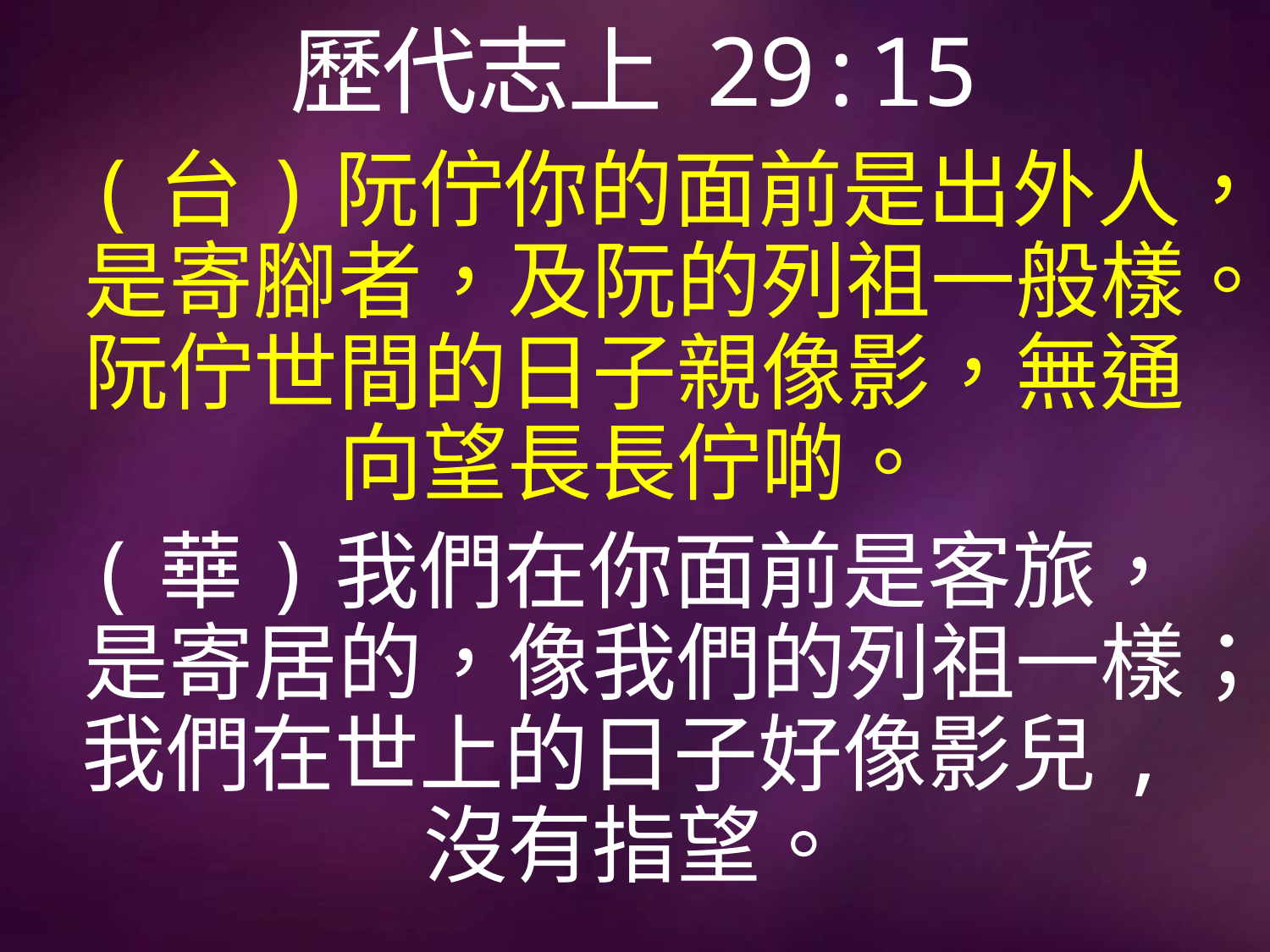

# 歷代志上 29:15
(台)阮佇你的面前是出外人，是寄腳者，及阮的列祖一般樣。阮佇世間的日子親像影，無通向望長長佇啲。
(華)我們在你面前是客旅，是寄居的，像我們的列祖一樣；我們在世上的日子好像影兒,沒有指望。